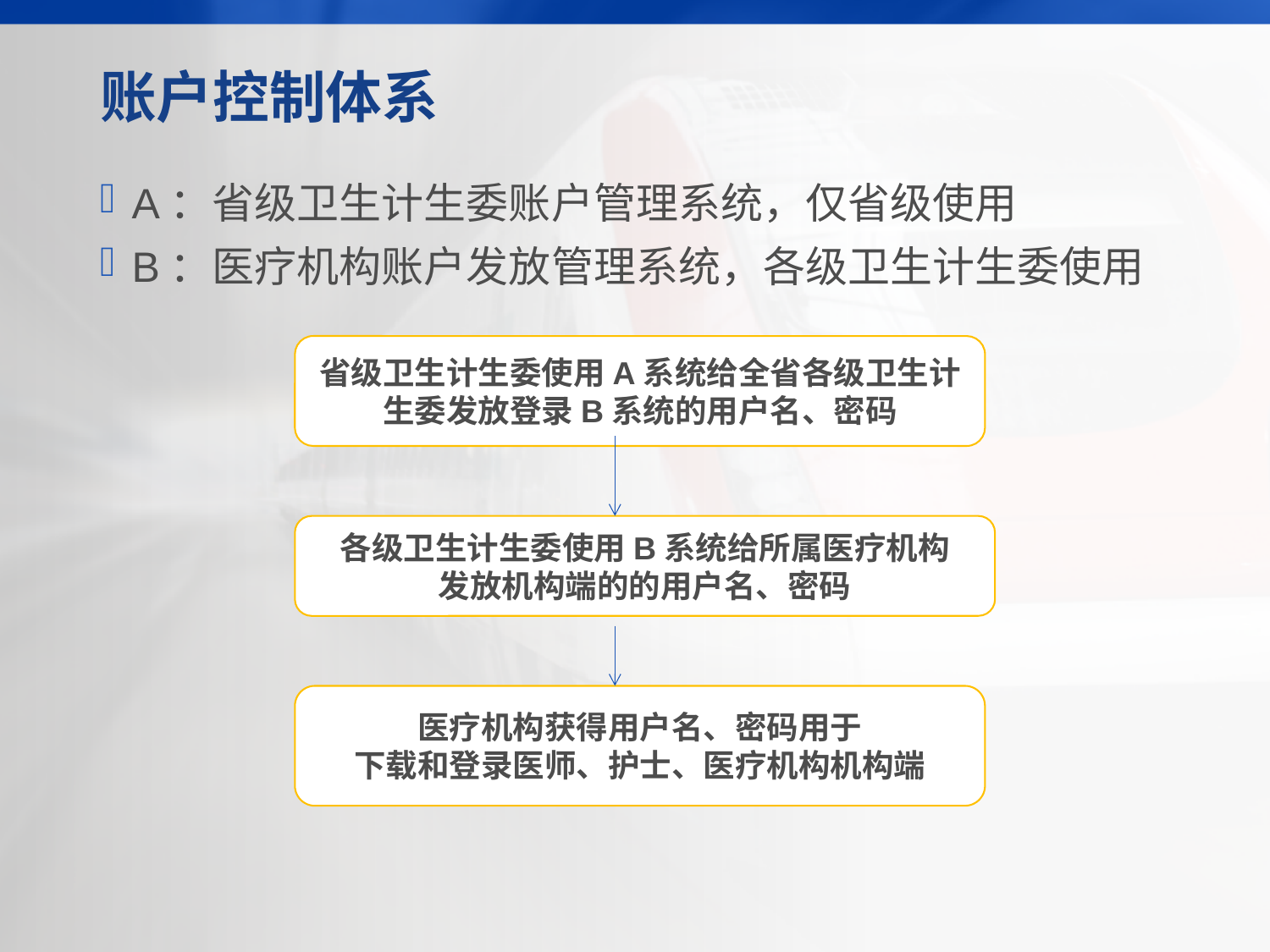

# 账户控制体系
A：省级卫生计生委账户管理系统，仅省级使用
B：医疗机构账户发放管理系统，各级卫生计生委使用

省级卫生计生委使用A系统给全省各级卫生计生委发放登录B系统的用户名、密码
各级卫生计生委使用B系统给所属医疗机构
发放机构端的的用户名、密码
医疗机构获得用户名、密码用于
下载和登录医师、护士、医疗机构机构端